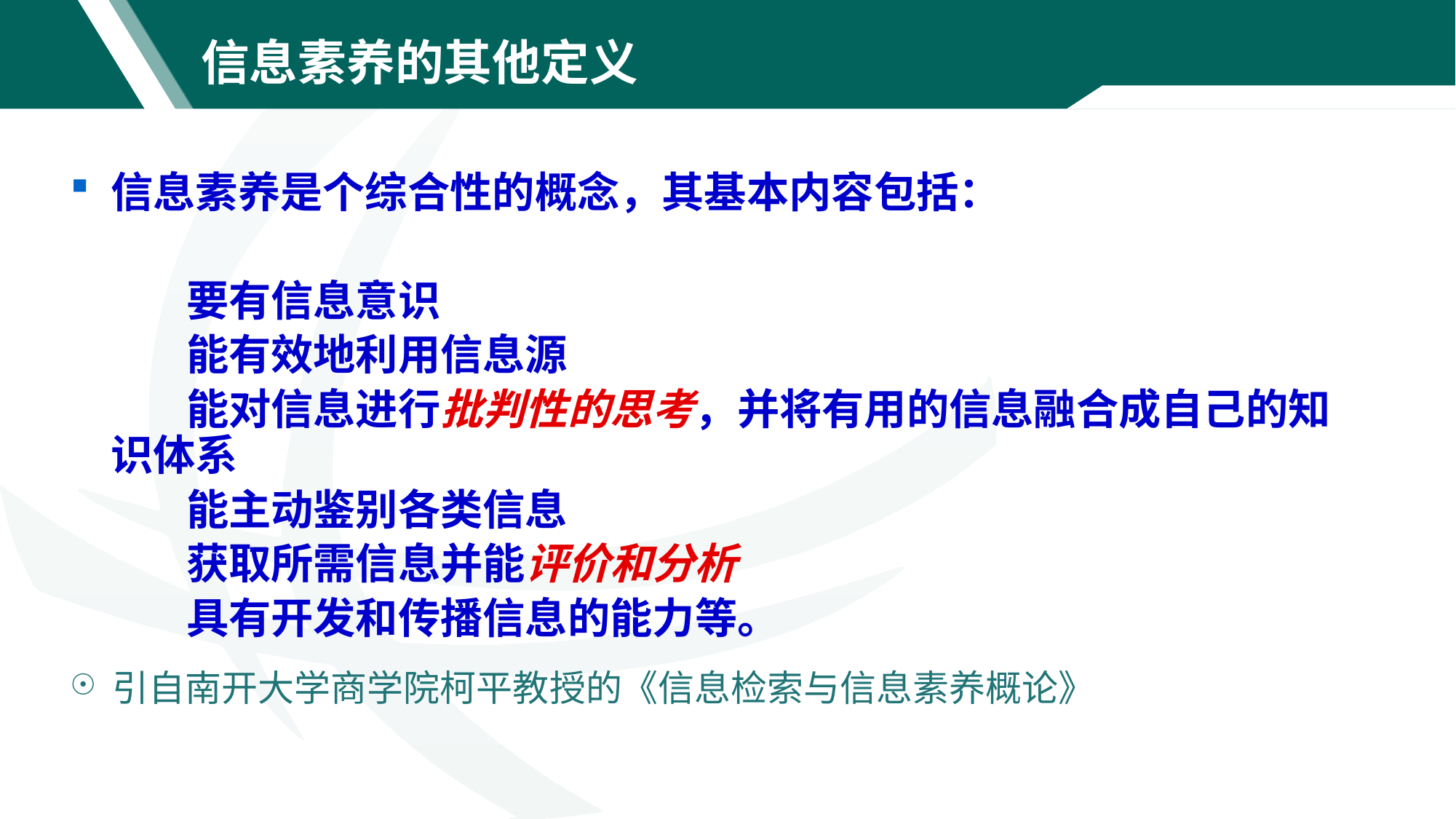

# 信息素养的其他定义
信息素养是个综合性的概念，其基本内容包括：

           要有信息意识
           能有效地利用信息源
           能对信息进行批判性的思考，并将有用的信息融合成自己的知识体系
           能主动鉴别各类信息
           获取所需信息并能评价和分析
           具有开发和传播信息的能力等。
引自南开大学商学院柯平教授的《信息检索与信息素养概论》